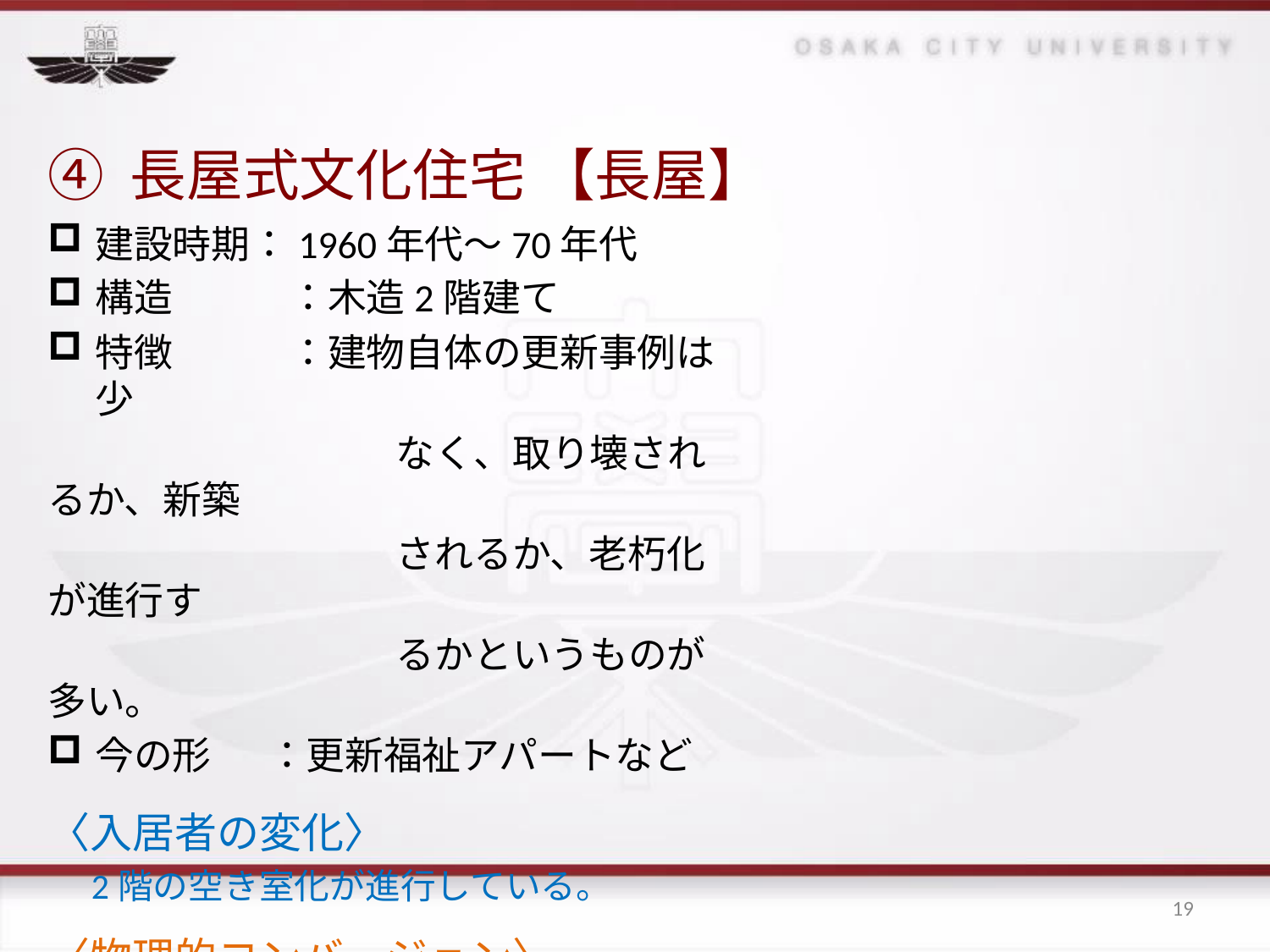

# ④ 長屋式文化住宅 【長屋】
建設時期：1960年代～70年代
構造　　　：木造2階建て
特徴　　　：建物自体の更新事例は少
　　　　　　　　　なく、取り壊されるか、新築
　　　　　　　　　されるか、老朽化が進行す
　　　　　　　　　るかというものが多い。
今の形　  ：更新福祉アパートなど

〈入居者の変化〉
　2階の空き室化が進行している。

〈物理的コンバージョン〉
　一部は福祉アパート化されている。

19